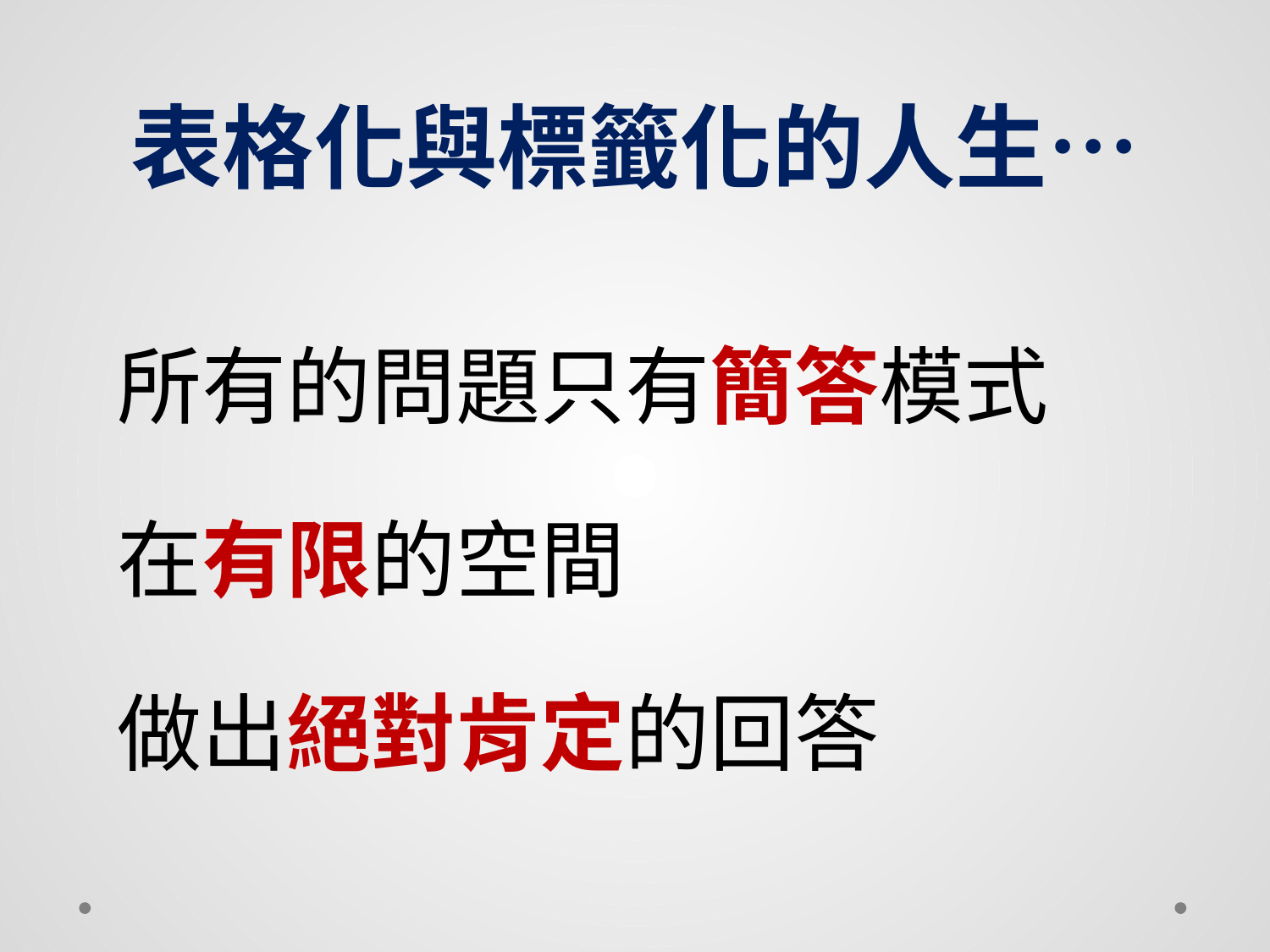

# 表格化與標籤化的人生…
所有的問題只有簡答模式
在有限的空間
做出絕對肯定的回答